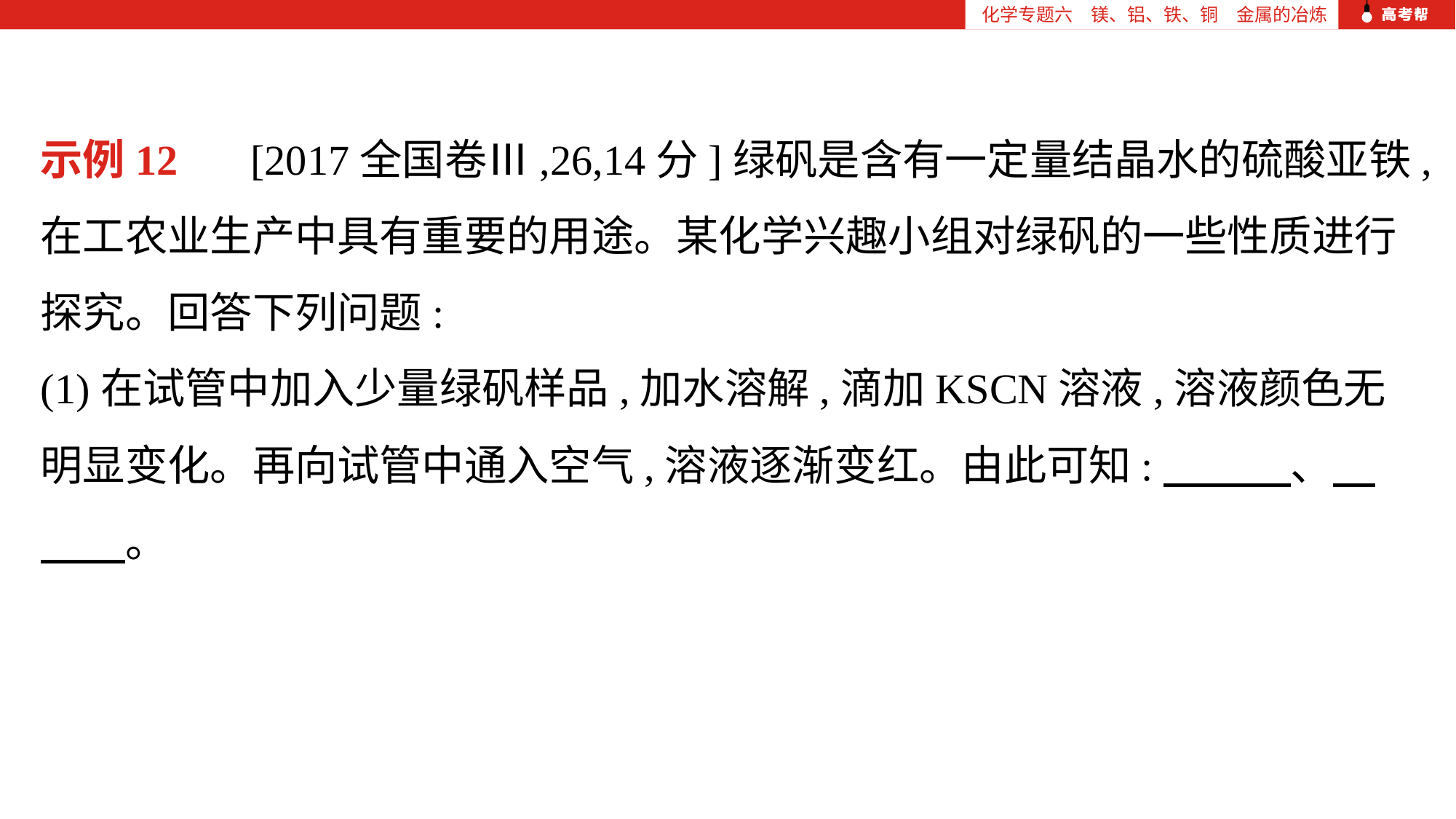

化学专题六　镁、铝、铁、铜　金属的冶炼

示例12　 [2017全国卷Ⅲ,26,14分]绿矾是含有一定量结晶水的硫酸亚铁,在工农业生产中具有重要的用途。某化学兴趣小组对绿矾的一些性质进行探究。回答下列问题:
(1)在试管中加入少量绿矾样品,加水溶解,滴加KSCN溶液,溶液颜色无明显变化。再向试管中通入空气,溶液逐渐变红。由此可知:　　　、　　　。